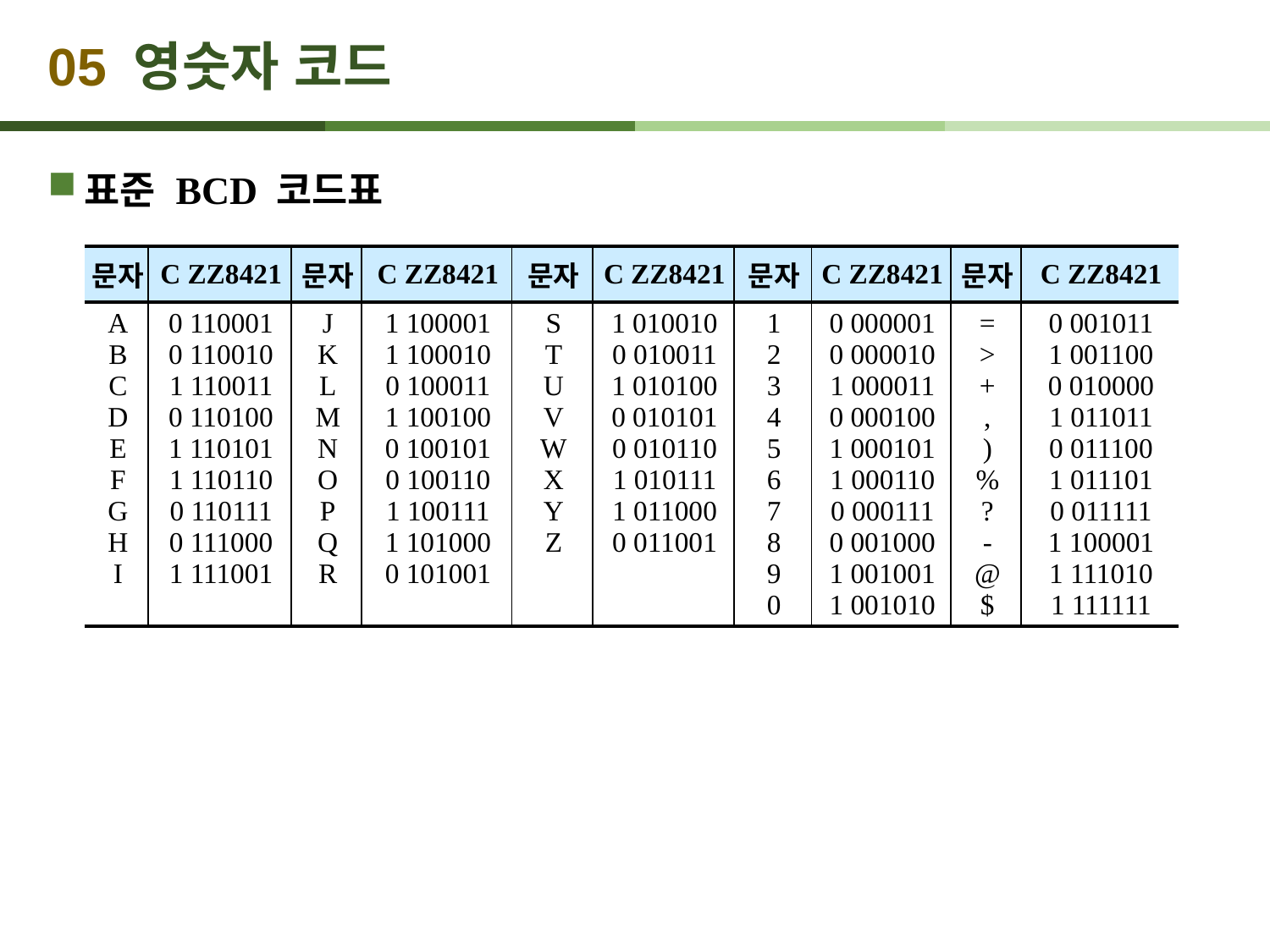

# 05 영숫자 코드
표준 BCD 코드표

| 문자 | C ZZ8421 | 문자 | C ZZ8421 | 문자 | C ZZ8421 | 문자 | C ZZ8421 | 문자 | C ZZ8421 |
| --- | --- | --- | --- | --- | --- | --- | --- | --- | --- |
| A B C D E F G H I | 0 110001 0 110010 1 110011 0 110100 1 110101 1 110110 0 110111 0 111000 1 111001 | J K L M N O P Q R | 1 100001 1 100010 0 100011 1 100100 0 100101 0 100110 1 100111 1 101000 0 101001 | S T U V W X Y Z | 1 010010 0 010011 1 010100 0 010101 0 010110 1 010111 1 011000 0 011001 | 1 2 3 4 5 6 7 8 9 0 | 0 000001 0 000010 1 000011 0 000100 1 000101 1 000110 0 000111 0 001000 1 001001 1 001010 | = > + , ) % ? - @ $ | 0 001011 1 001100 0 010000 1 011011 0 011100 1 011101 0 011111 1 100001 1 111010 1 111111 |